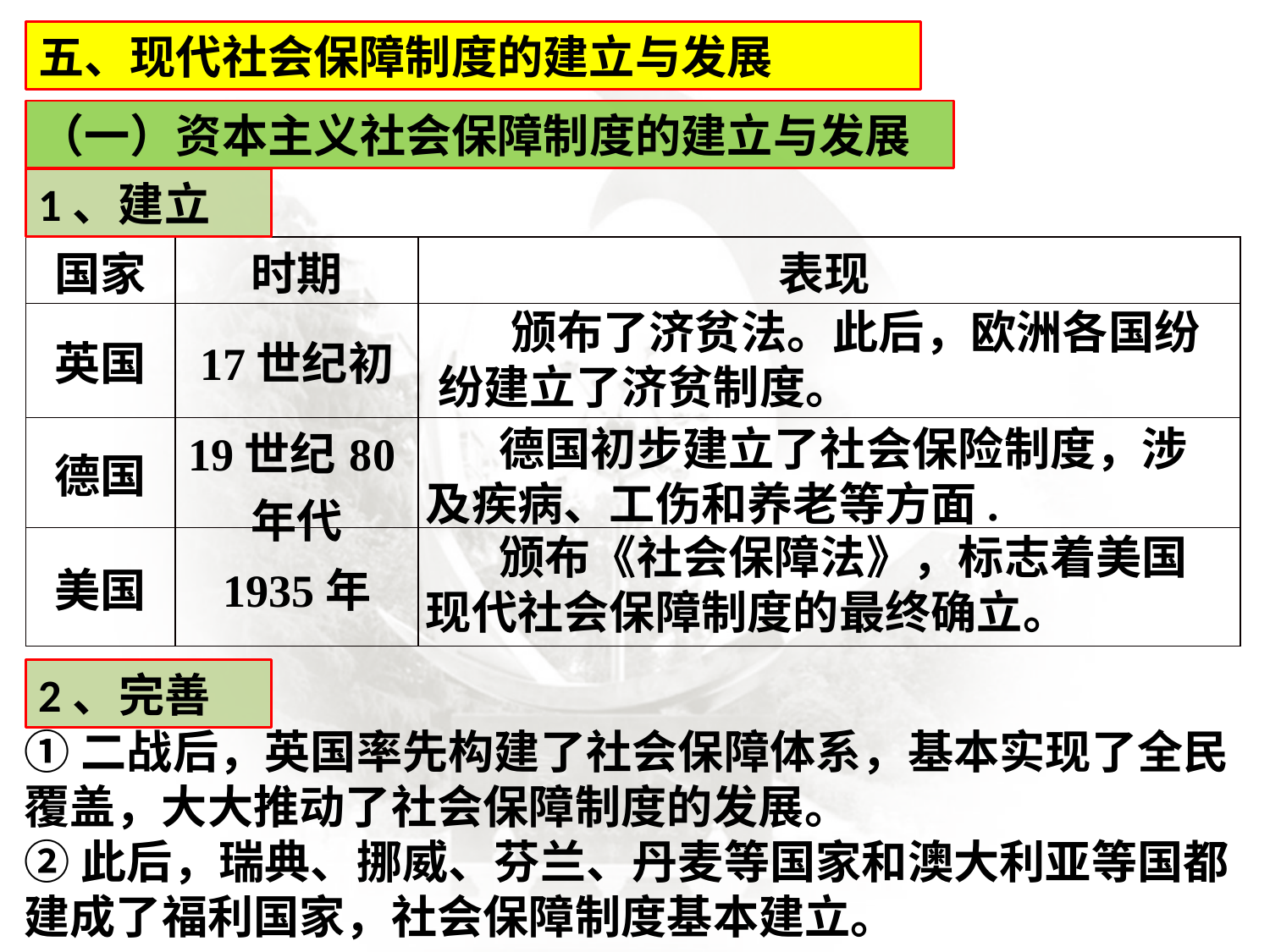

五、现代社会保障制度的建立与发展
（一）资本主义社会保障制度的建立与发展
1、建立
| 国家 | 时期 | 表现 |
| --- | --- | --- |
| 英国 | 17世纪初 |  |
| 德国 | 19世纪80年代 |  |
| 美国 | 1935年 |  |
      颁布了济贫法。此后，欧洲各国纷纷建立了济贫制度。
      德国初步建立了社会保险制度，涉及疾病、工伤和养老等方面.
      颁布《社会保障法》，标志着美国现代社会保障制度的最终确立。
2、完善
①二战后，英国率先构建了社会保障体系，基本实现了全民覆盖，大大推动了社会保障制度的发展。
②此后，瑞典、挪威、芬兰、丹麦等国家和澳大利亚等国都建成了福利国家，社会保障制度基本建立。